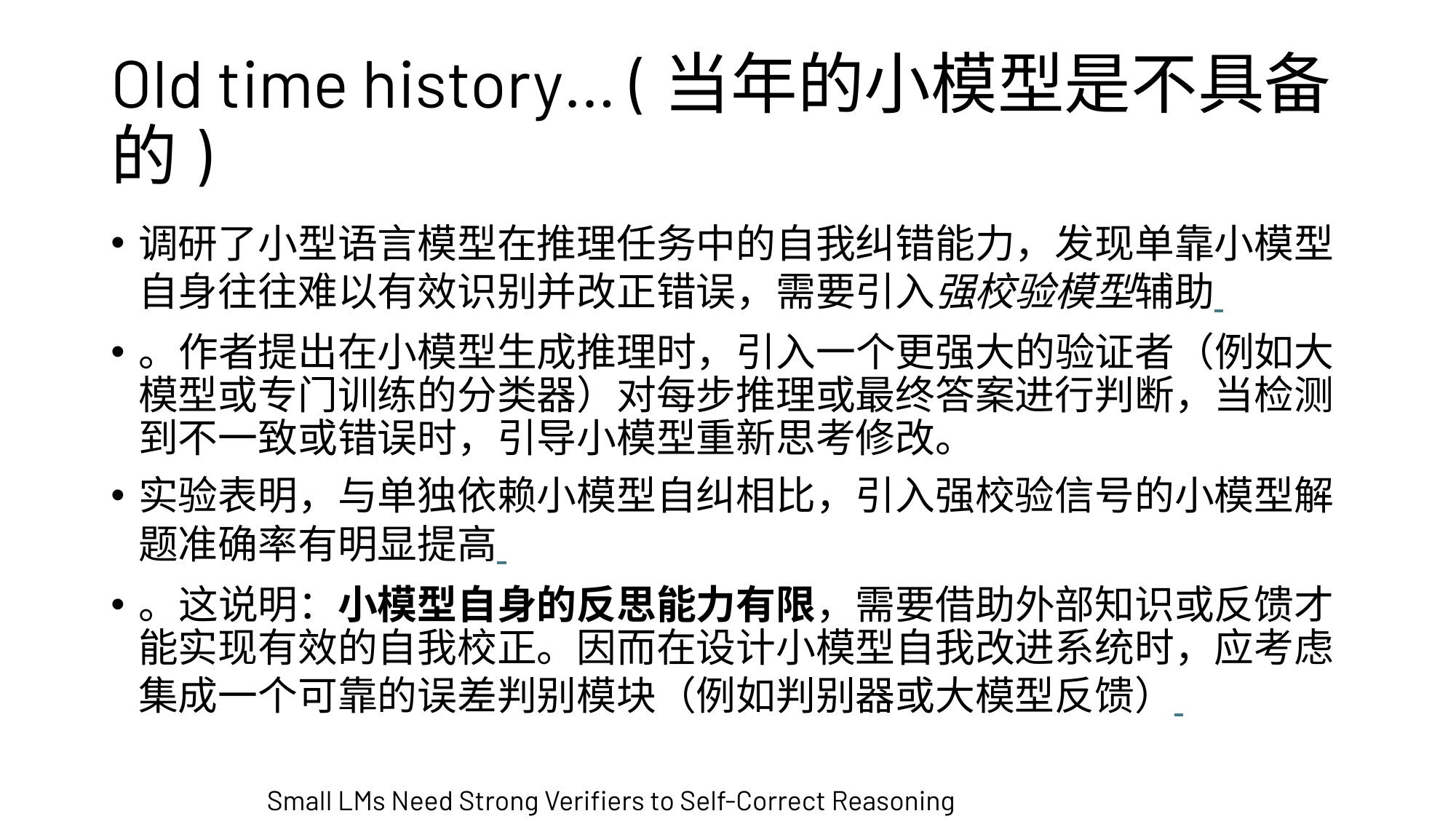

# Old time history… (当年的小模型是不具备的)
调研了小型语言模型在推理任务中的自我纠错能力，发现单靠小模型自身往往难以有效识别并改正错误，需要引入强校验模型辅助​
。作者提出在小模型生成推理时，引入一个更强大的验证者（例如大模型或专门训练的分类器）对每步推理或最终答案进行判断，当检测到不一致或错误时，引导小模型重新思考修改​。
实验表明，与单独依赖小模型自纠相比，引入强校验信号的小模型解题准确率有明显提高​
。这说明：小模型自身的反思能力有限，需要借助外部知识或反馈才能实现有效的自我校正。因而在设计小模型自我改进系统时，应考虑集成一个可靠的误差判别模块（例如判别器或大模型反馈）​
Small LMs Need Strong Verifiers to Self-Correct Reasoning